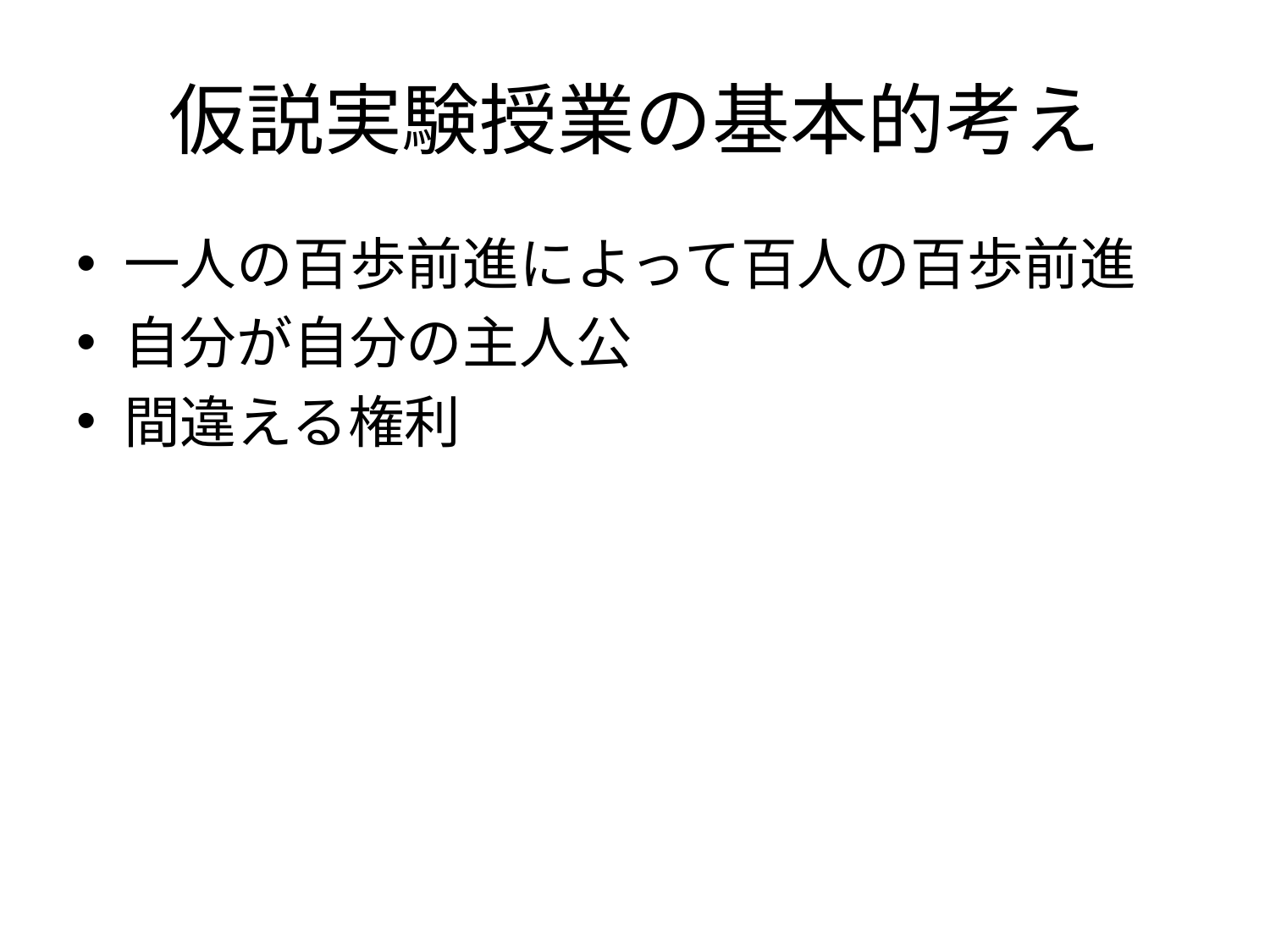

# 仮説実験授業の基本的考え
一人の百歩前進によって百人の百歩前進
自分が自分の主人公
間違える権利